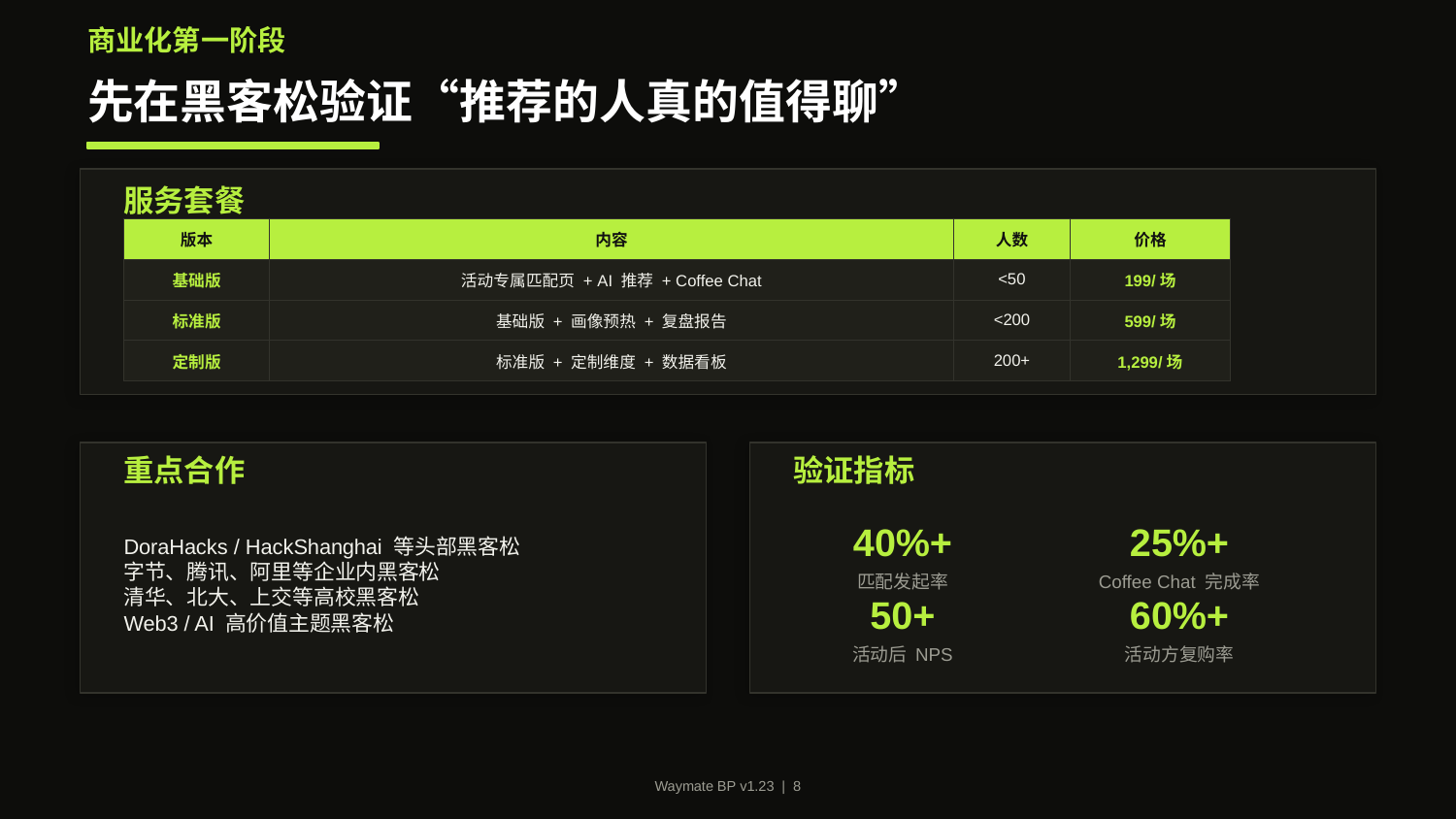

商业化第一阶段
先在黑客松验证“推荐的人真的值得聊”

服务套餐
| 版本 | 内容 | 人数 | 价格 |
| --- | --- | --- | --- |
| 基础版 | 活动专属匹配页 + AI 推荐 + Coffee Chat | <50 | 199/场 |
| 标准版 | 基础版 + 画像预热 + 复盘报告 | <200 | 599/场 |
| 定制版 | 标准版 + 定制维度 + 数据看板 | 200+ | 1,299/场 |

重点合作
验证指标
40%+
25%+
DoraHacks / HackShanghai 等头部黑客松
字节、腾讯、阿里等企业内黑客松
清华、北大、上交等高校黑客松
Web3 / AI 高价值主题黑客松
匹配发起率
Coffee Chat 完成率
50+
60%+
活动后 NPS
活动方复购率
Waymate BP v1.23  |  8